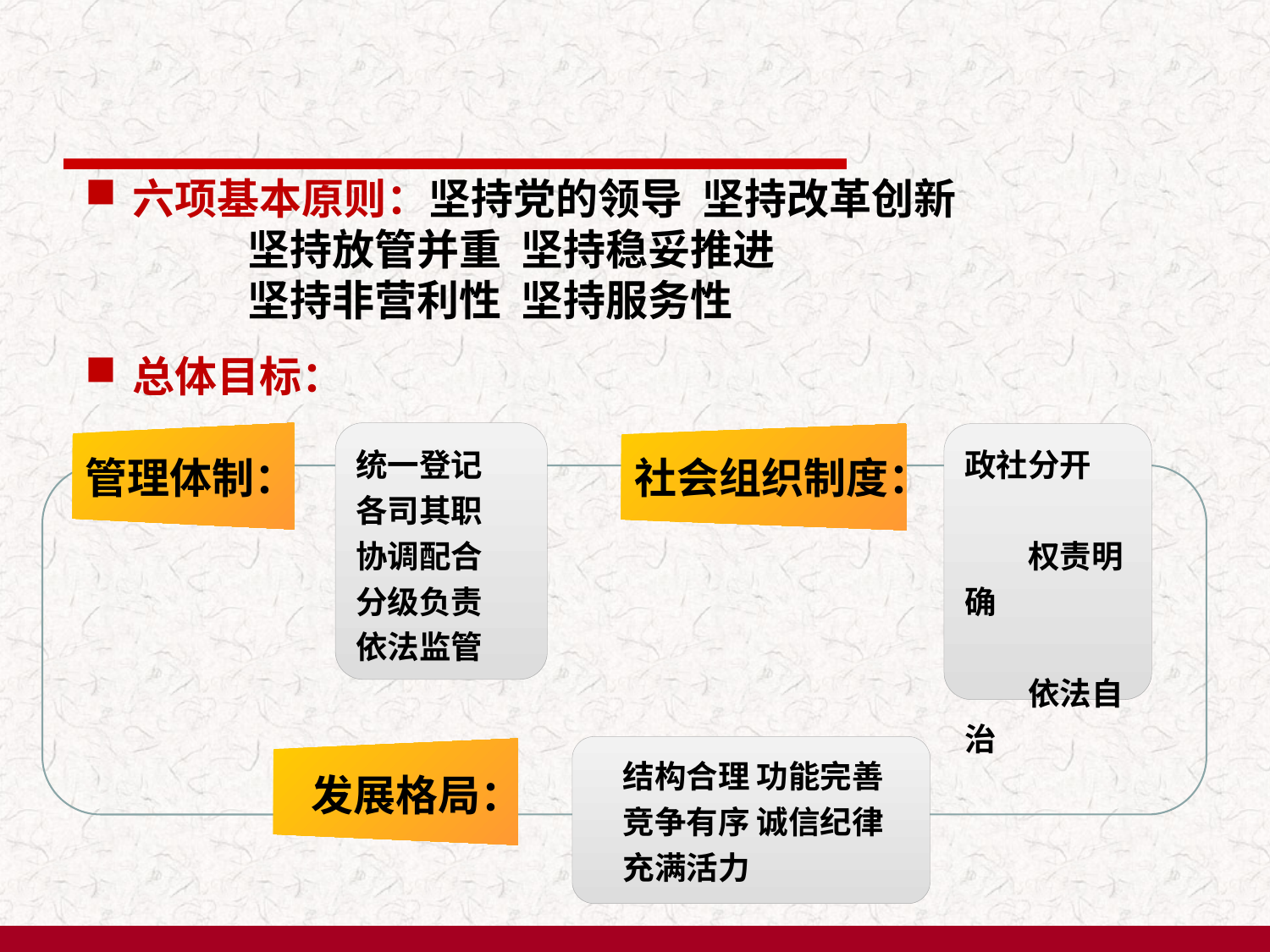

六项基本原则：坚持党的领导  坚持改革创新
                坚持放管并重  坚持稳妥推进
                坚持非营利性  坚持服务性

总体目标：

管理体制：

统一登记
各司其职
协调配合
分级负责
依法监管

政社分开
　　　　　　　权责明确
　　　　　　　依法自治

社会组织制度：

　结构合理 功能完善
　竞争有序 诚信纪律
　充满活力

发展格局：